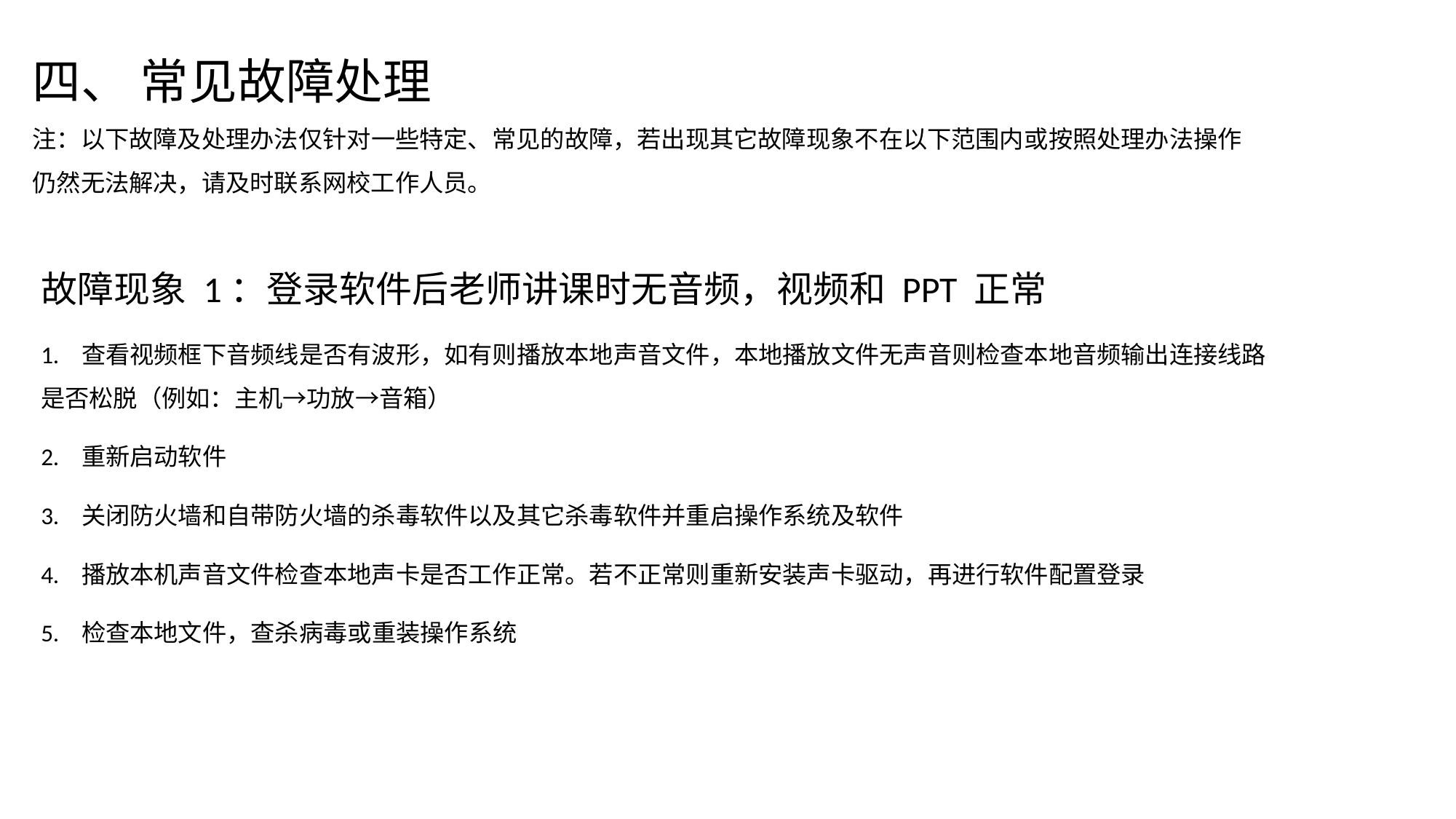

四、 常见故障处理
注：以下故障及处理办法仅针对一些特定、常见的故障，若出现其它故障现象不在以下范围内或按照处理办法操作仍然无法解决，请及时联系网校工作人员。
故障现象 1：登录软件后老师讲课时无音频，视频和 PPT 正常
1.   查看视频框下音频线是否有波形，如有则播放本地声音文件，本地播放文件无声音则检查本地音频输出连接线路是否松脱（例如：主机→功放→音箱）
2.   重新启动软件
3.   关闭防火墙和自带防火墙的杀毒软件以及其它杀毒软件并重启操作系统及软件
4.   播放本机声音文件检查本地声卡是否工作正常。若不正常则重新安装声卡驱动，再进行软件配置登录
5.   检查本地文件，查杀病毒或重装操作系统